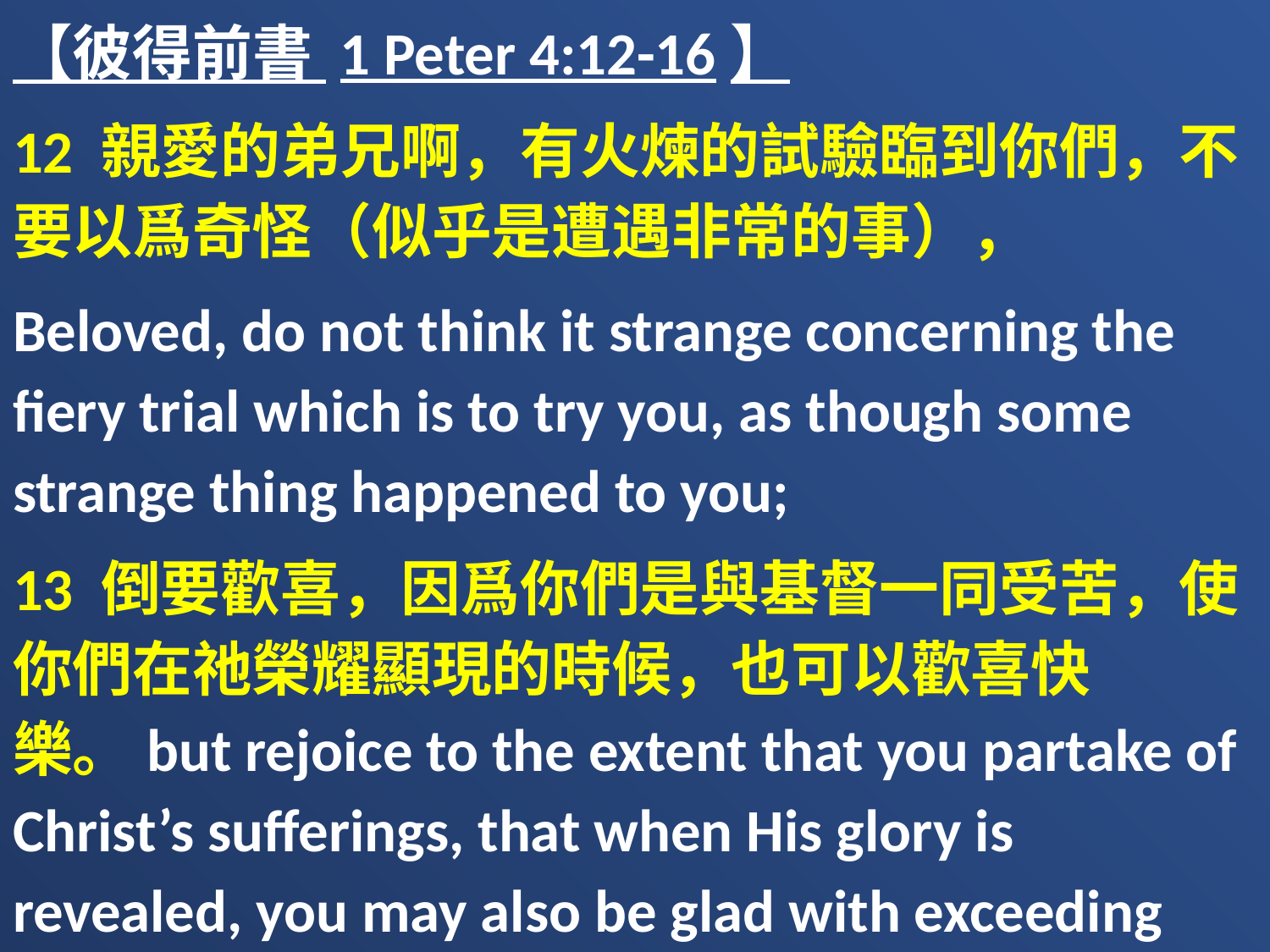

【彼得前書 1 Peter 4:12-16】
12 親愛的弟兄啊，有火煉的試驗臨到你們，不要以爲奇怪（似乎是遭遇非常的事），
Beloved, do not think it strange concerning the fiery trial which is to try you, as though some strange thing happened to you;
13 倒要歡喜，因爲你們是與基督一同受苦，使你們在祂榮耀顯現的時候，也可以歡喜快樂。but rejoice to the extent that you partake of Christ’s sufferings, that when His glory is revealed, you may also be glad with exceeding joy.